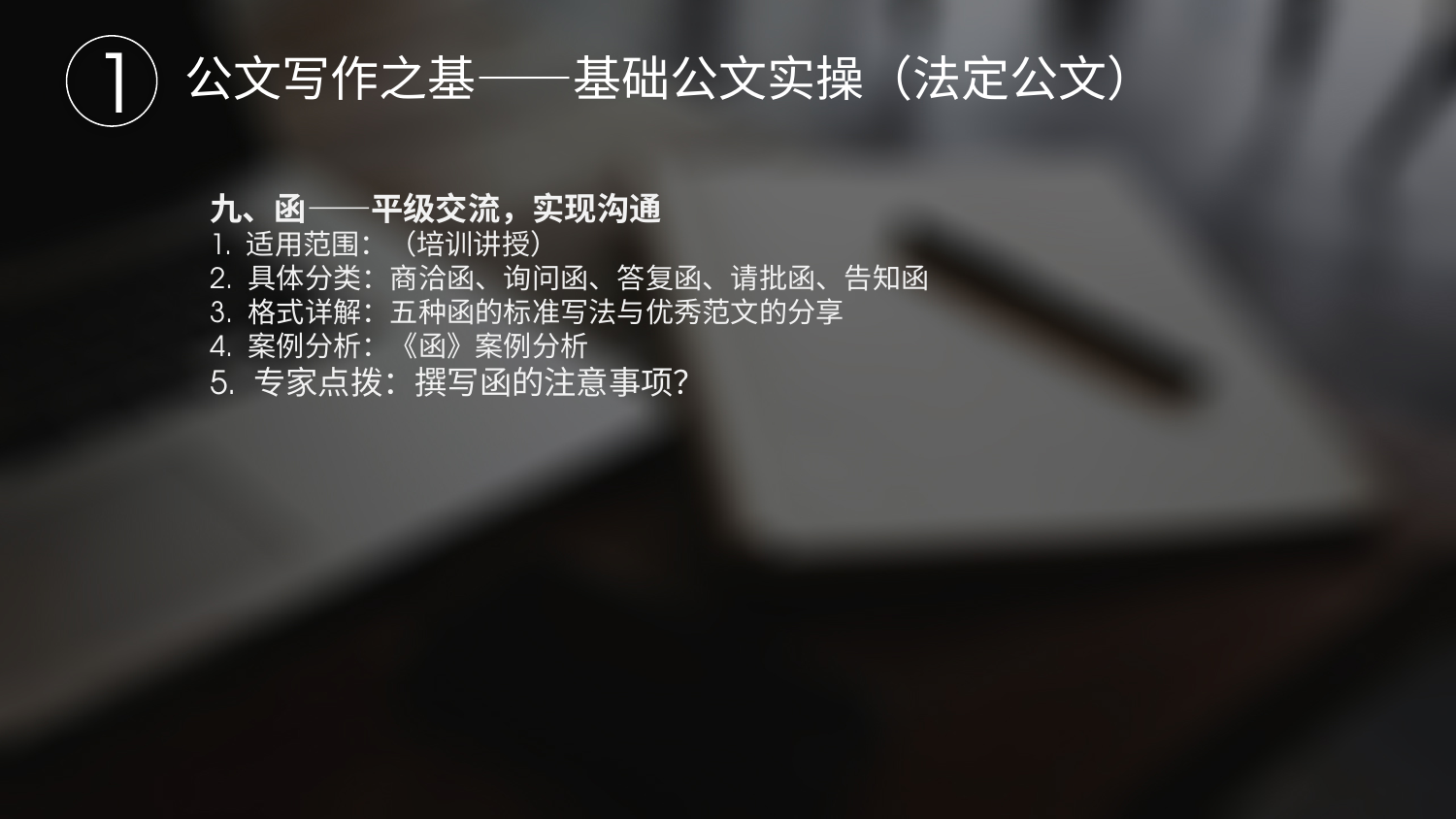

1
公文写作之基——基础公文实操（法定公文）
九、函——平级交流，实现沟通
1. 适用范围：（培训讲授）
2. 具体分类：商洽函、询问函、答复函、请批函、告知函
3. 格式详解：五种函的标准写法与优秀范文的分享
4. 案例分析：《函》案例分析
5. 专家点拨：撰写函的注意事项？